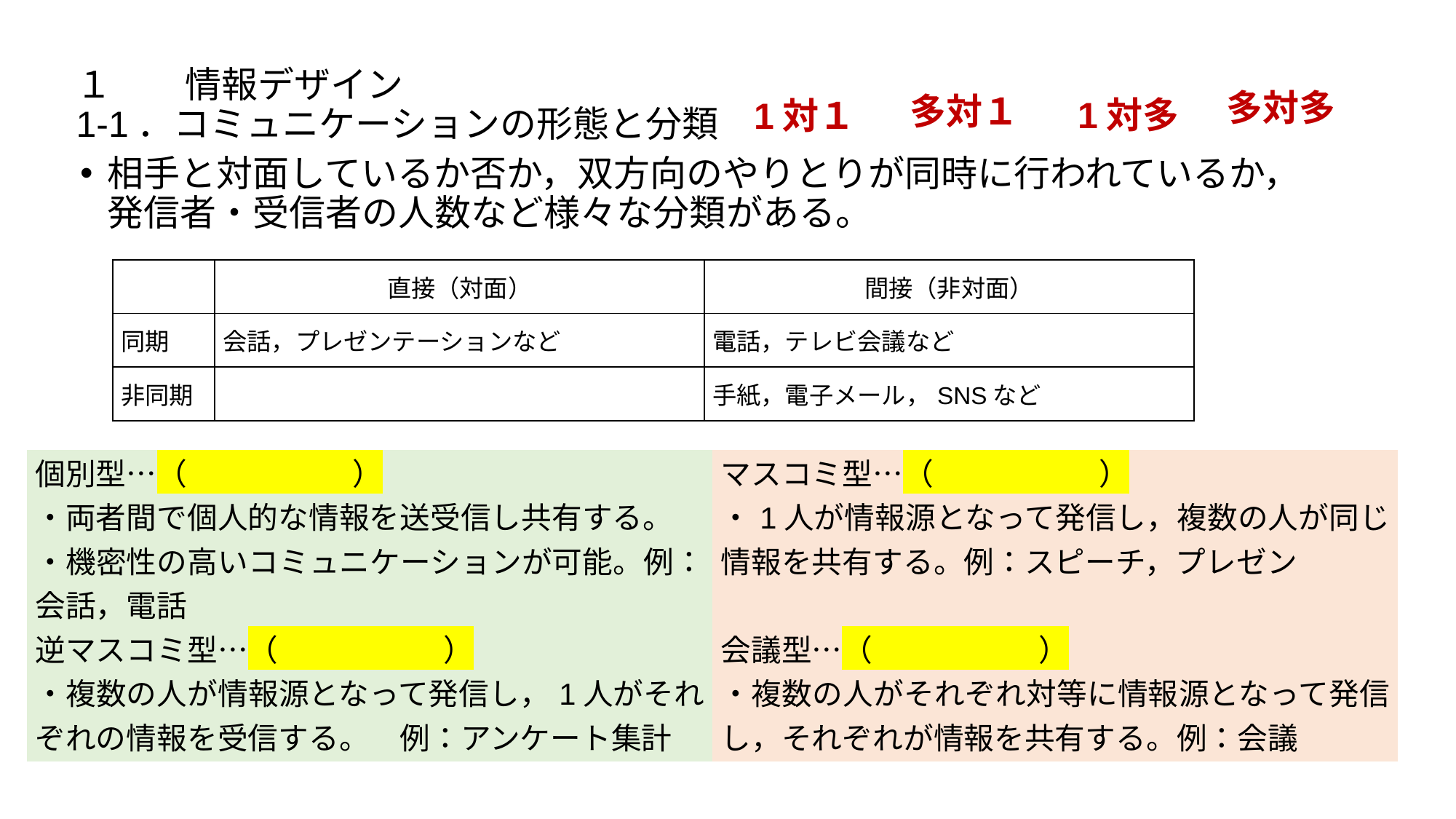

# １　　情報デザイン 1-1．コミュニケーションの形態と分類
多対多
多対１
1対多
1対１
相手と対面しているか否か，双方向のやりとりが同時に行われているか，発信者・受信者の人数など様々な分類がある。
|  | 直接（対面） | 間接（非対面） |
| --- | --- | --- |
| 同期 | 会話，プレゼンテーションなど | 電話，テレビ会議など |
| 非同期 |  | 手紙，電子メール，SNSなど |
| 個別型…（　　　 　　） ・両者間で個人的な情報を送受信し共有する。 ・機密性の高いコミュニケーションが可能。例：会話，電話 | マスコミ型…（　　　　 　） ・1人が情報源となって発信し，複数の人が同じ情報を共有する。例：スピーチ，プレゼン |
| --- | --- |
| 逆マスコミ型…（　　 　　　） ・複数の人が情報源となって発信し，1人がそれぞれの情報を受信する。　例：アンケート集計 | 会議型…（　　　 　　） ・複数の人がそれぞれ対等に情報源となって発信し，それぞれが情報を共有する。例：会議 |